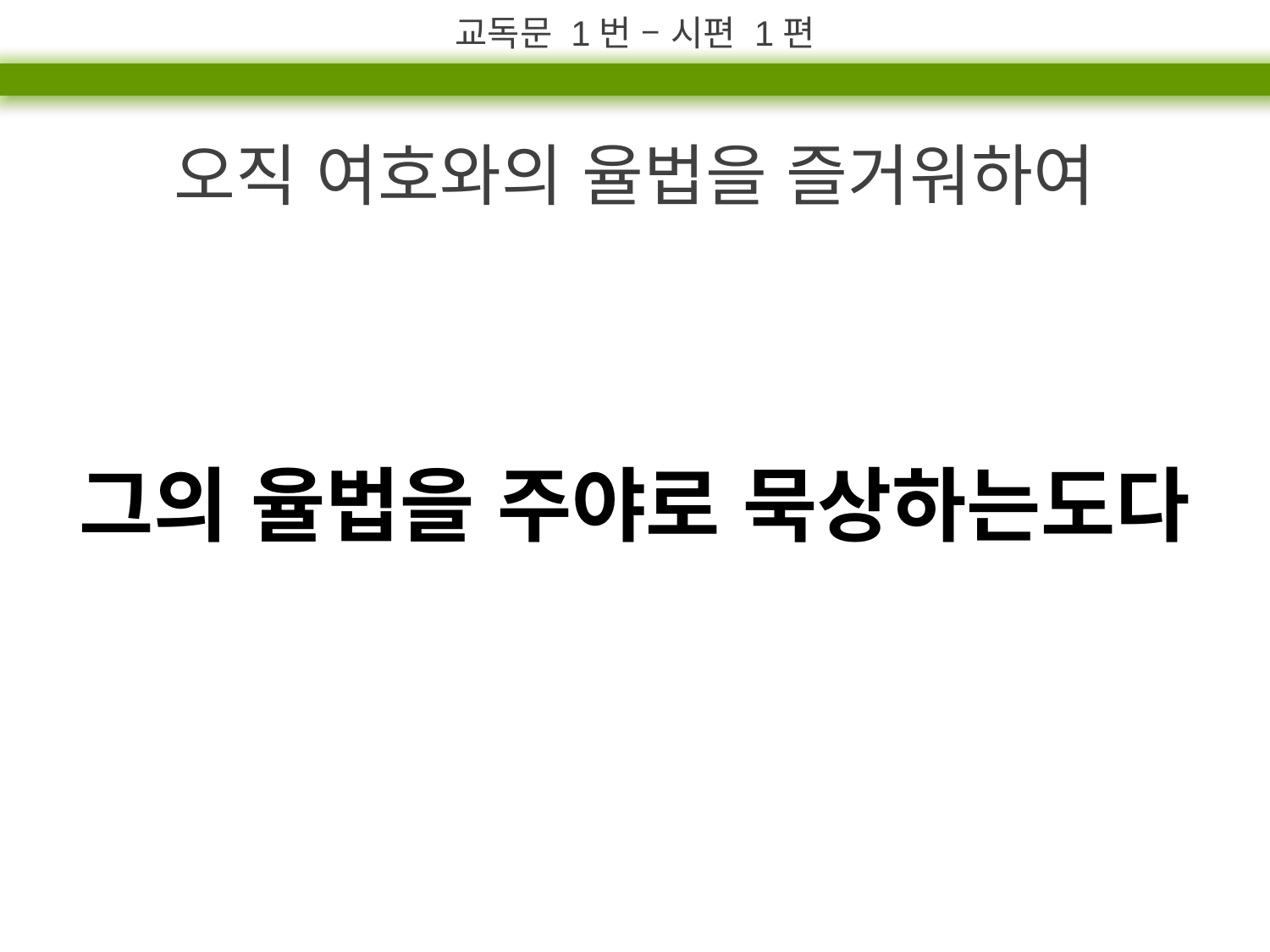

교독문 1번 – 시편 1편

오직 여호와의 율법을 즐거워하여
그의 율법을 주야로 묵상하는도다